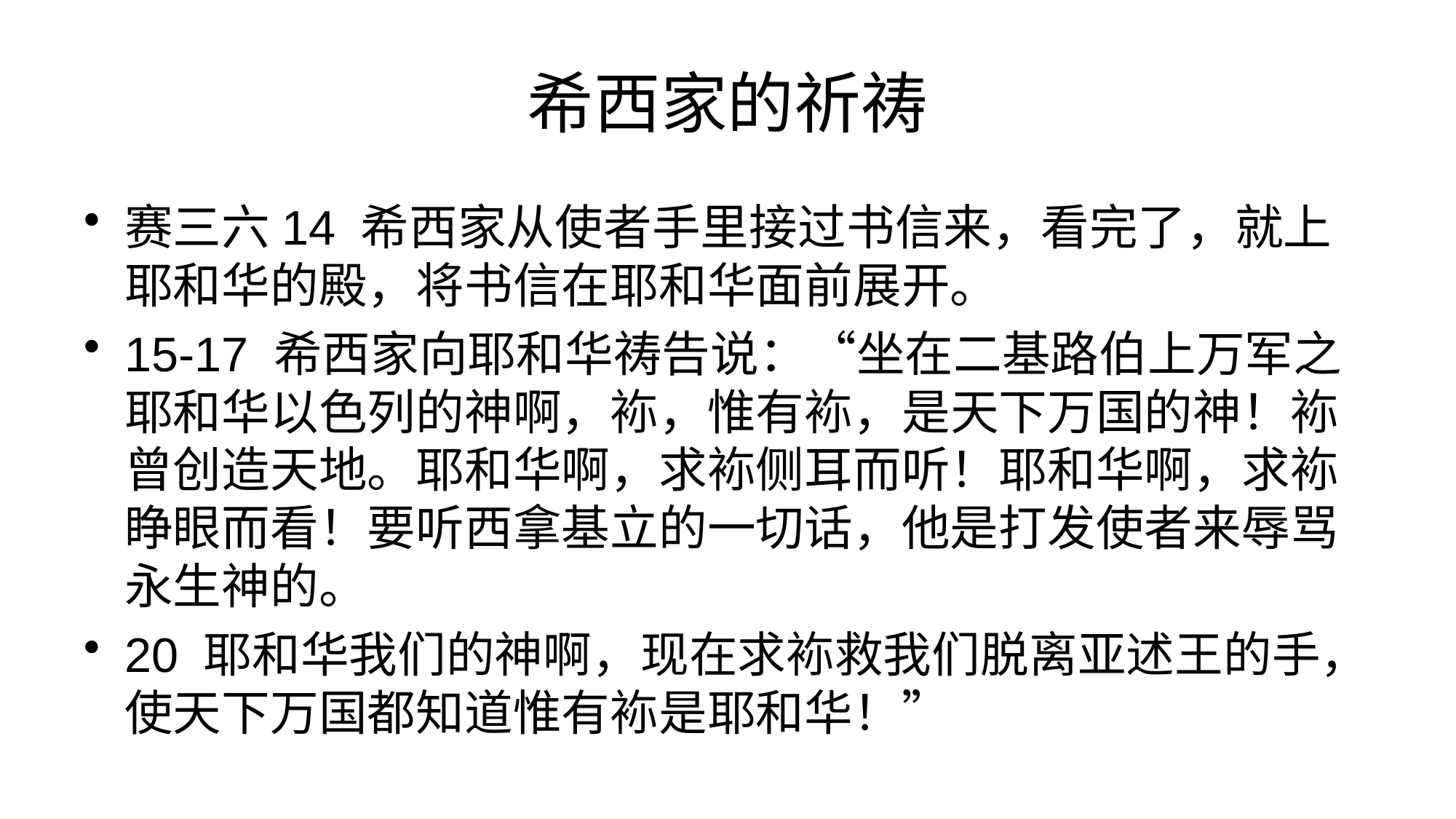

# 希西家的祈祷
赛三六14 希西家从使者手里接过书信来，看完了，就上耶和华的殿，将书信在耶和华面前展开。
15-17 希西家向耶和华祷告说：“坐在二基路伯上万军之耶和华以色列的神啊，袮，惟有袮，是天下万国的神！袮曾创造天地。耶和华啊，求袮侧耳而听！耶和华啊，求袮睁眼而看！要听西拿基立的一切话，他是打发使者来辱骂永生神的。
20 耶和华我们的神啊，现在求袮救我们脱离亚述王的手，使天下万国都知道惟有袮是耶和华！”